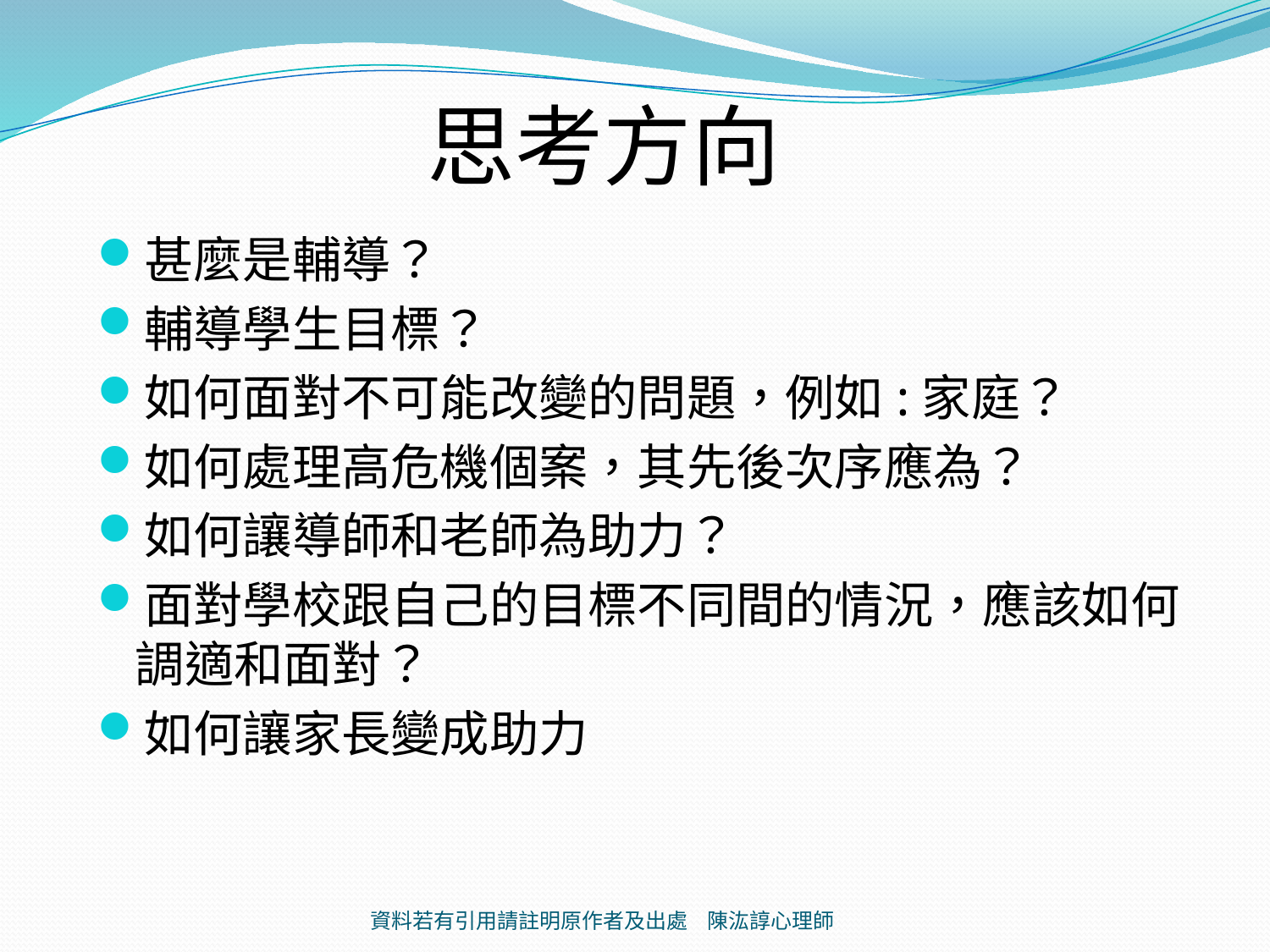

# 思考方向
甚麼是輔導？
輔導學生目標？
如何面對不可能改變的問題，例如:家庭？
如何處理高危機個案，其先後次序應為？
如何讓導師和老師為助力？
面對學校跟自己的目標不同間的情況，應該如何調適和面對？
如何讓家長變成助力

資料若有引用請註明原作者及出處   陳汯諄心理師